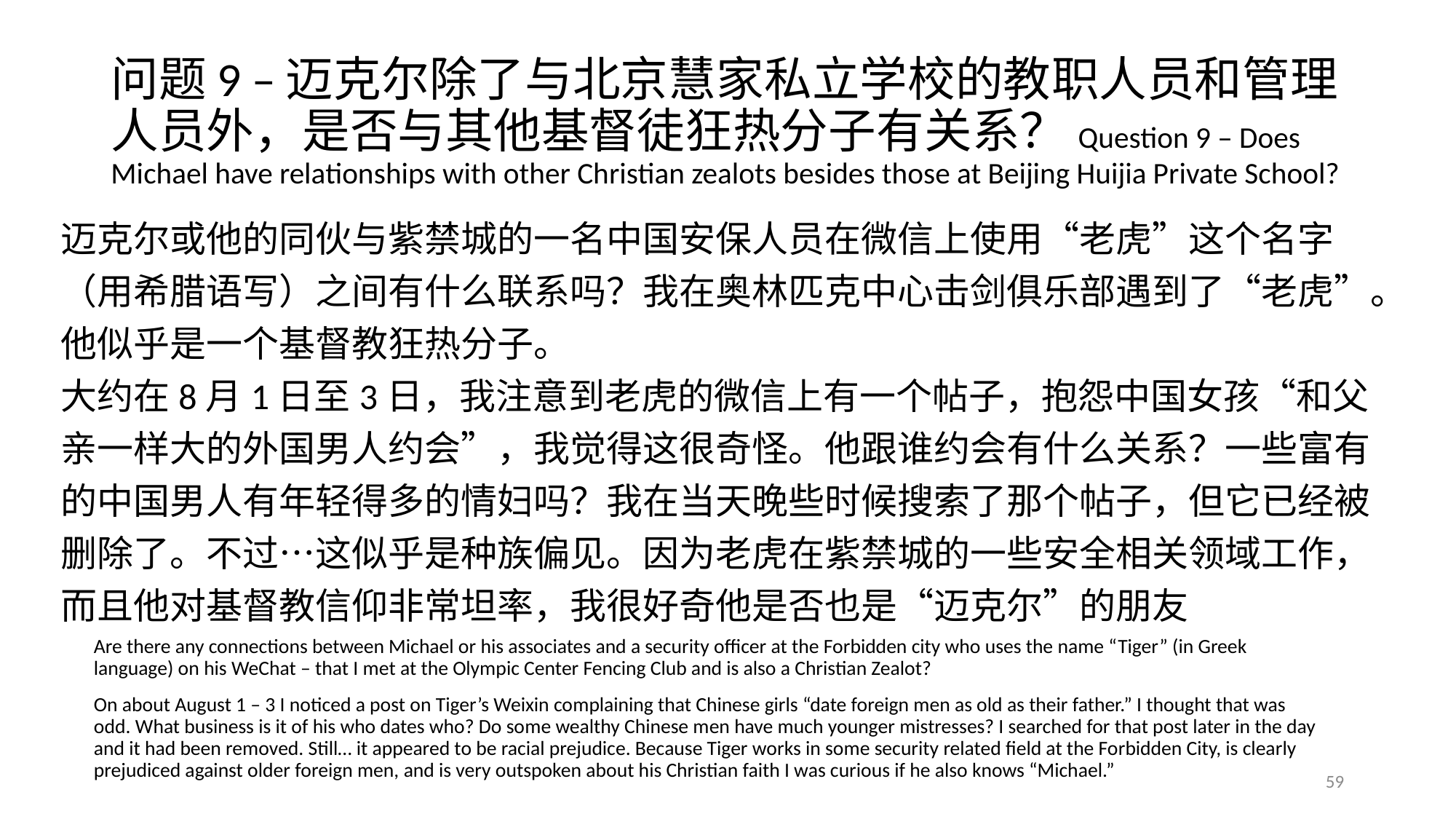

# 问题9 –迈克尔除了与北京慧家私立学校的教职人员和管理人员外，是否与其他基督徒狂热分子有关系？Question 9 – Does Michael have relationships with other Christian zealots besides those at Beijing Huijia Private School?
迈克尔或他的同伙与紫禁城的一名中国安保人员在微信上使用“老虎”这个名字（用希腊语写）之间有什么联系吗？我在奥林匹克中心击剑俱乐部遇到了“老虎”。他似乎是一个基督教狂热分子。
大约在8月1日至3日，我注意到老虎的微信上有一个帖子，抱怨中国女孩“和父亲一样大的外国男人约会”，我觉得这很奇怪。他跟谁约会有什么关系？一些富有的中国男人有年轻得多的情妇吗？我在当天晚些时候搜索了那个帖子，但它已经被删除了。不过…这似乎是种族偏见。因为老虎在紫禁城的一些安全相关领域工作，而且他对基督教信仰非常坦率，我很好奇他是否也是“迈克尔”的朋友
Are there any connections between Michael or his associates and a security officer at the Forbidden city who uses the name “Tiger” (in Greek language) on his WeChat – that I met at the Olympic Center Fencing Club and is also a Christian Zealot?
On about August 1 – 3 I noticed a post on Tiger’s Weixin complaining that Chinese girls “date foreign men as old as their father.” I thought that was odd. What business is it of his who dates who? Do some wealthy Chinese men have much younger mistresses? I searched for that post later in the day and it had been removed. Still… it appeared to be racial prejudice. Because Tiger works in some security related field at the Forbidden City, is clearly prejudiced against older foreign men, and is very outspoken about his Christian faith I was curious if he also knows “Michael.”

59